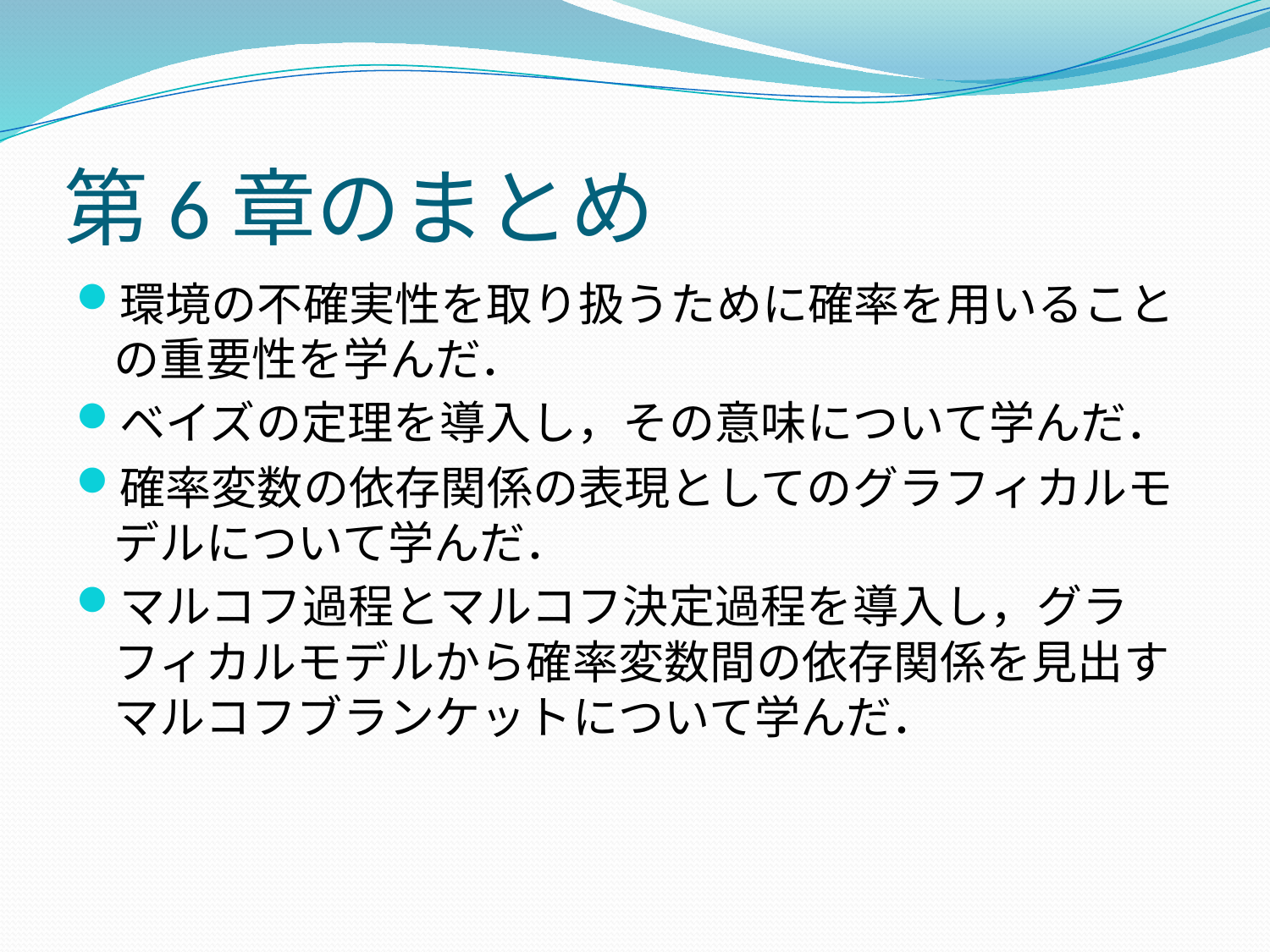

# 第6章のまとめ
環境の不確実性を取り扱うために確率を用いることの重要性を学んだ．
ベイズの定理を導入し，その意味について学んだ．
確率変数の依存関係の表現としてのグラフィカルモデルについて学んだ．
マルコフ過程とマルコフ決定過程を導入し，グラフィカルモデルから確率変数間の依存関係を見出すマルコフブランケットについて学んだ．